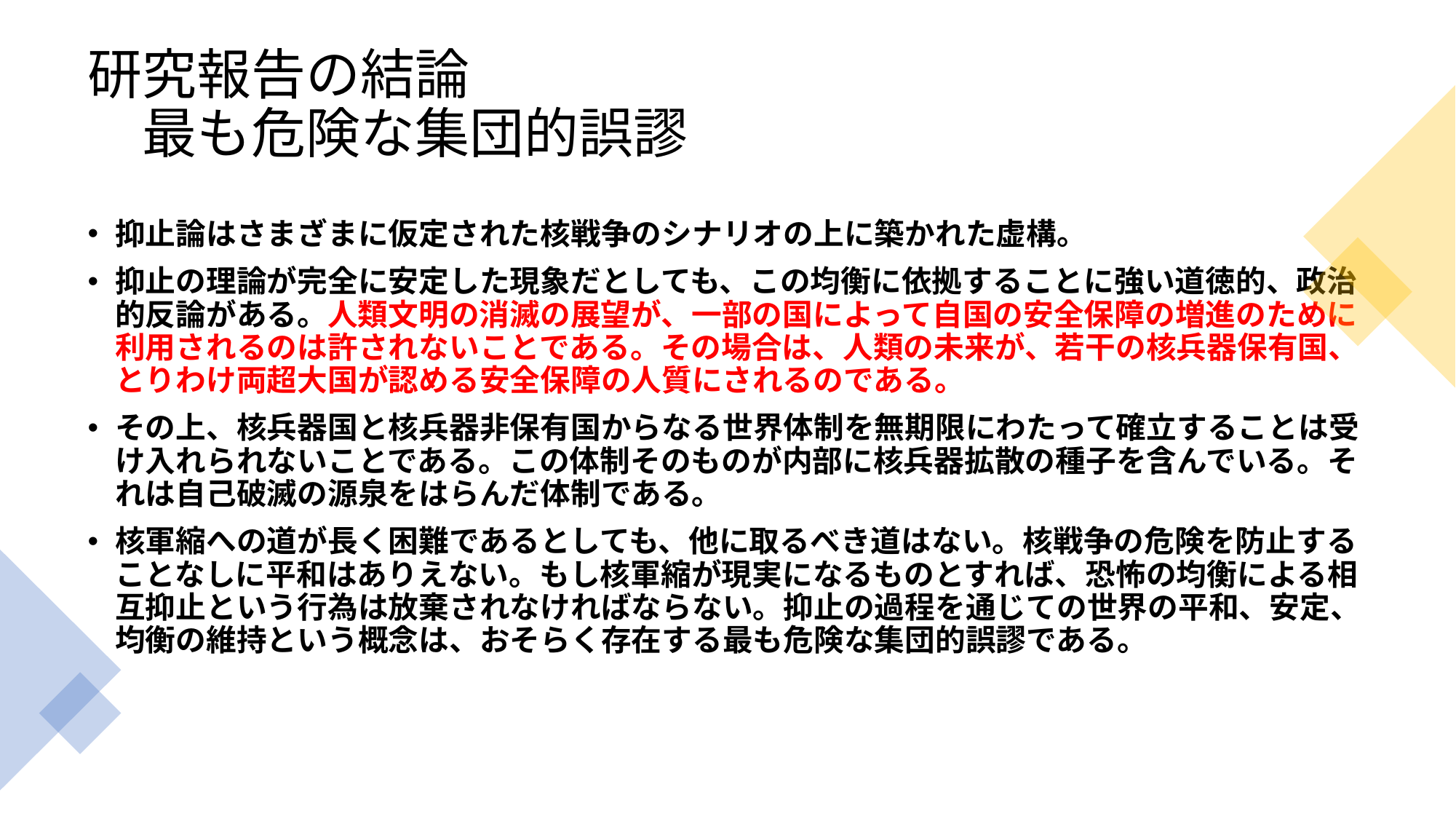

# 研究報告の結論　　 　最も危険な集団的誤謬

抑止論はさまざまに仮定された核戦争のシナリオの上に築かれた虚構。
抑止の理論が完全に安定した現象だとしても、この均衡に依拠することに強い道徳的、政治的反論がある。人類文明の消滅の展望が、一部の国によって自国の安全保障の増進のために利用されるのは許されないことである。その場合は、人類の未来が、若干の核兵器保有国、とりわけ両超大国が認める安全保障の人質にされるのである。
その上、核兵器国と核兵器非保有国からなる世界体制を無期限にわたって確立することは受け入れられないことである。この体制そのものが内部に核兵器拡散の種子を含んでいる。それは自己破滅の源泉をはらんだ体制である。
核軍縮への道が長く困難であるとしても、他に取るべき道はない。核戦争の危険を防止することなしに平和はありえない。もし核軍縮が現実になるものとすれば、恐怖の均衡による相互抑止という行為は放棄されなければならない。抑止の過程を通じての世界の平和、安定、均衡の維持という概念は、おそらく存在する最も危険な集団的誤謬である。